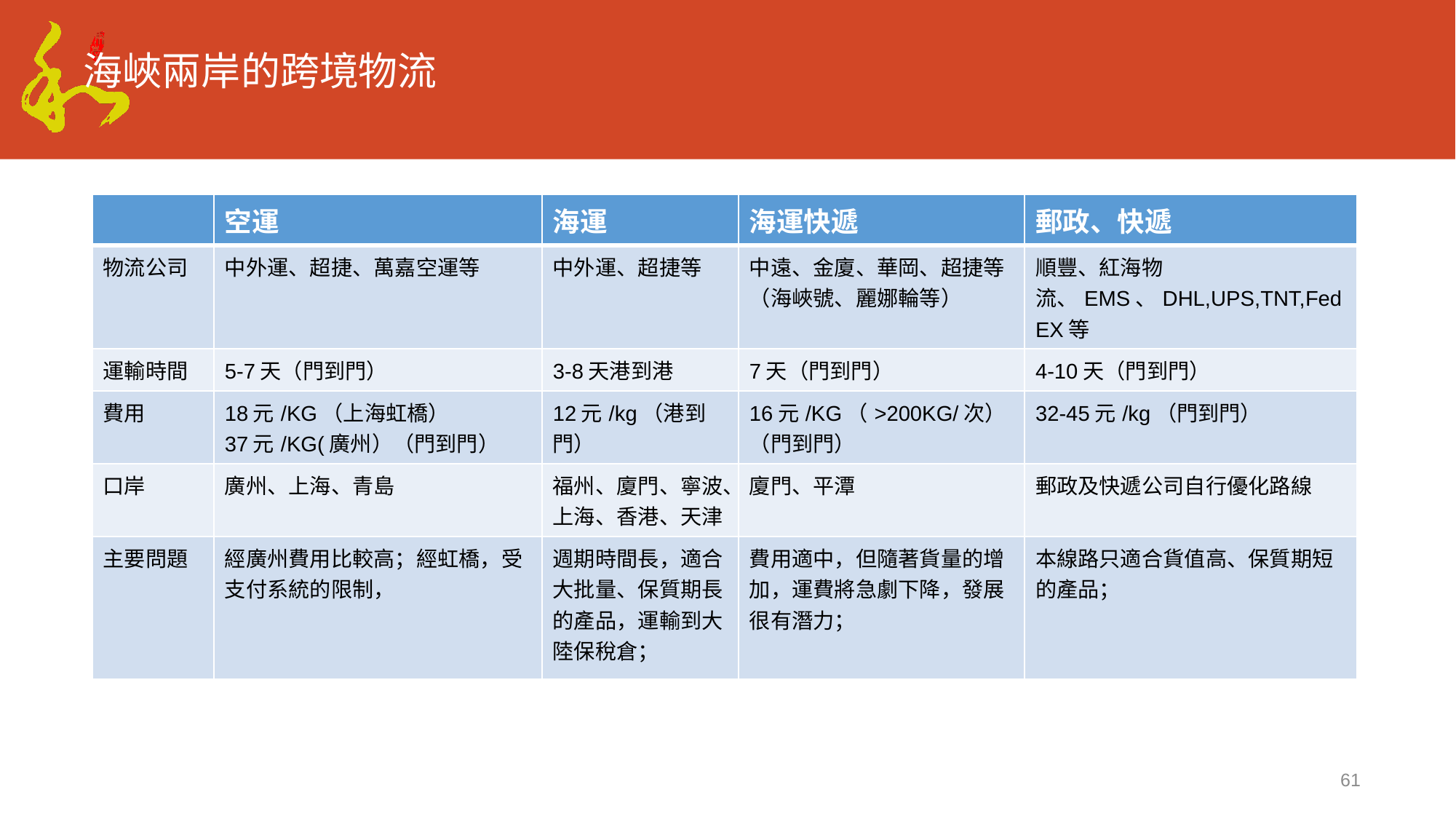

# 海峽兩岸的跨境物流
|  | 空運 | 海運 | 海運快遞 | 郵政、快遞 |
| --- | --- | --- | --- | --- |
| 物流公司 | 中外運、超捷、萬嘉空運等 | 中外運、超捷等 | 中遠、金廈、華岡、超捷等 （海峽號、麗娜輪等） | 順豐、紅海物流、EMS、DHL,UPS,TNT,FedEX等 |
| 運輸時間 | 5-7天（門到門） | 3-8天港到港 | 7天（門到門） | 4-10天（門到門） |
| 費用 | 18元/KG（上海虹橋） 37元/KG(廣州）（門到門） | 12元/kg（港到門） | 16元/KG（>200KG/次）（門到門） | 32-45元/kg（門到門） |
| 口岸 | 廣州、上海、青島 | 福州、廈門、寧波、上海、香港、天津 | 廈門、平潭 | 郵政及快遞公司自行優化路線 |
| 主要問題 | 經廣州費用比較高；經虹橋，受支付系統的限制， | 週期時間長，適合大批量、保質期長的產品，運輸到大陸保稅倉； | 費用適中，但隨著貨量的增加，運費將急劇下降，發展很有潛力； | 本線路只適合貨值高、保質期短的產品； |
61